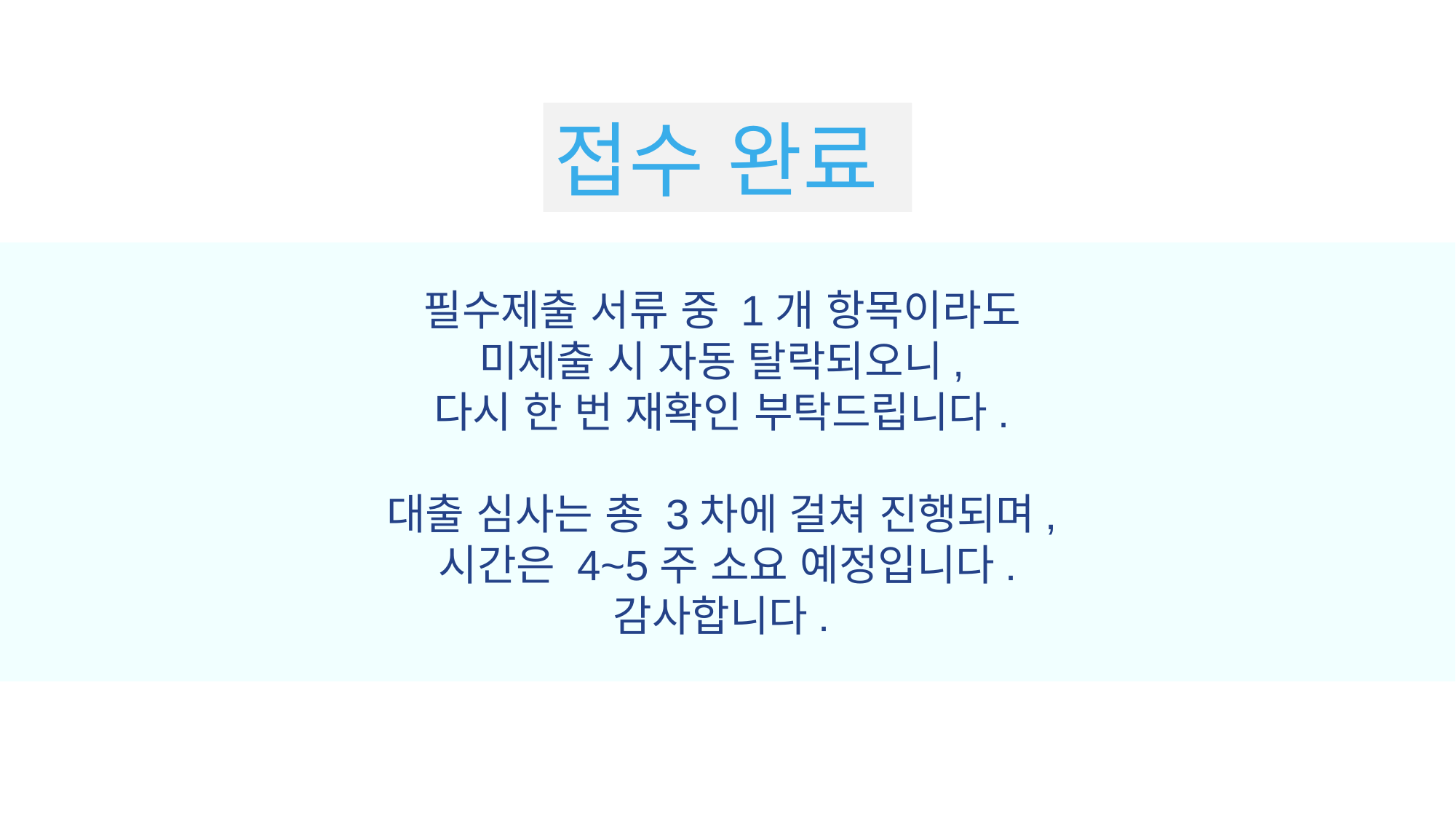

접수 완료

필수제출 서류 중 1개 항목이라도
미제출 시 자동 탈락되오니,
다시 한 번 재확인 부탁드립니다.

대출 심사는 총 3차에 걸쳐 진행되며,
시간은 4~5주 소요 예정입니다.
감사합니다.